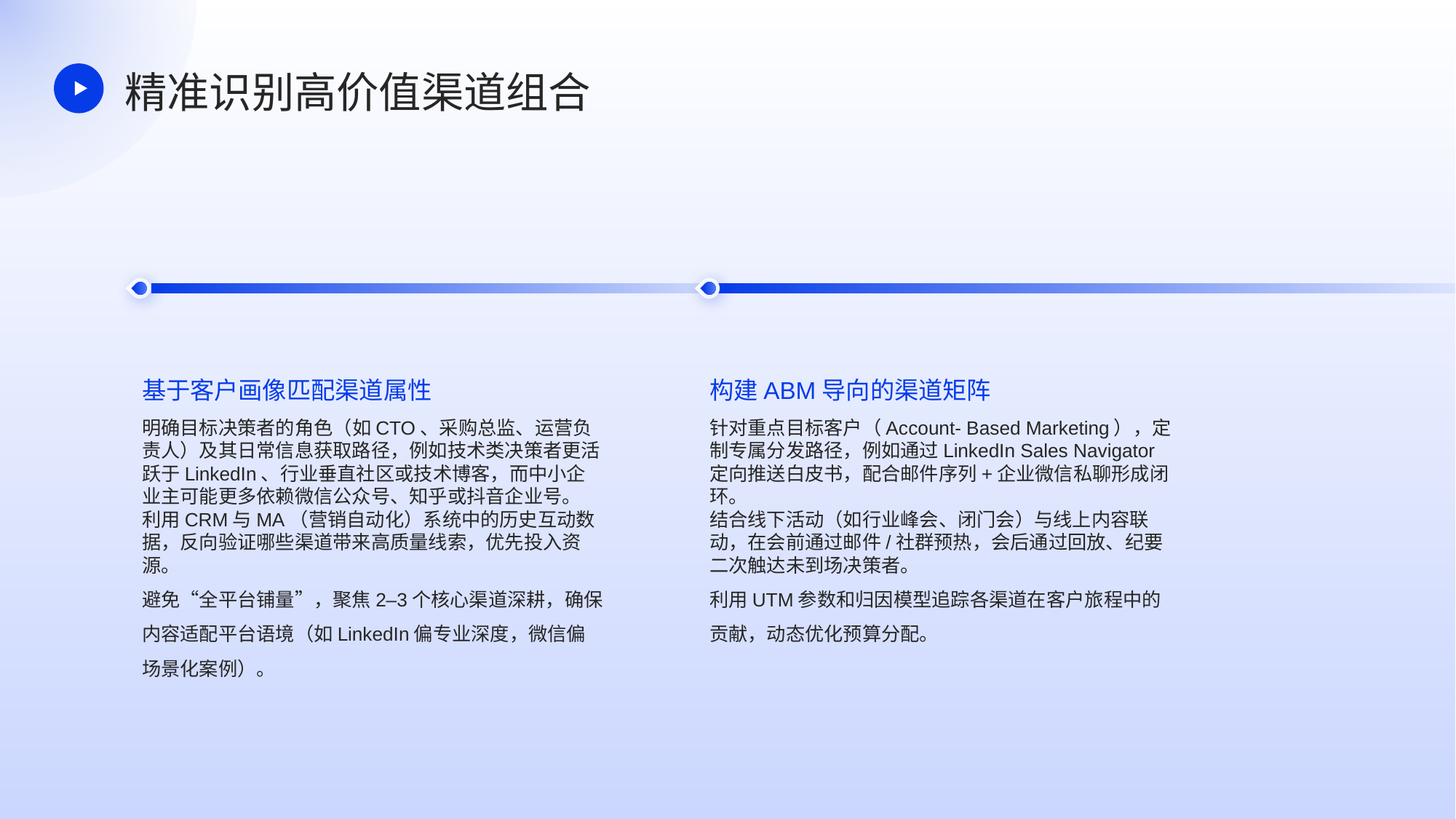

精准识别高价值渠道组合

基于客户画像匹配渠道属性
构建ABM导向的渠道矩阵
明确目标决策者的角色（如CTO、采购总监、运营负责人）及其日常信息获取路径，例如技术类决策者更活跃于LinkedIn、行业垂直社区或技术博客，而中小企业主可能更多依赖微信公众号、知乎或抖音企业号。
利用CRM与MA（营销自动化）系统中的历史互动数据，反向验证哪些渠道带来高质量线索，优先投入资源。
避免“全平台铺量”，聚焦2–3个核心渠道深耕，确保内容适配平台语境（如LinkedIn偏专业深度，微信偏场景化案例）。
针对重点目标客户（Account- Based Marketing），定制专属分发路径，例如通过LinkedIn Sales Navigator定向推送白皮书，配合邮件序列+企业微信私聊形成闭环。
结合线下活动（如行业峰会、闭门会）与线上内容联动，在会前通过邮件/社群预热，会后通过回放、纪要二次触达未到场决策者。
利用UTM参数和归因模型追踪各渠道在客户旅程中的贡献，动态优化预算分配。